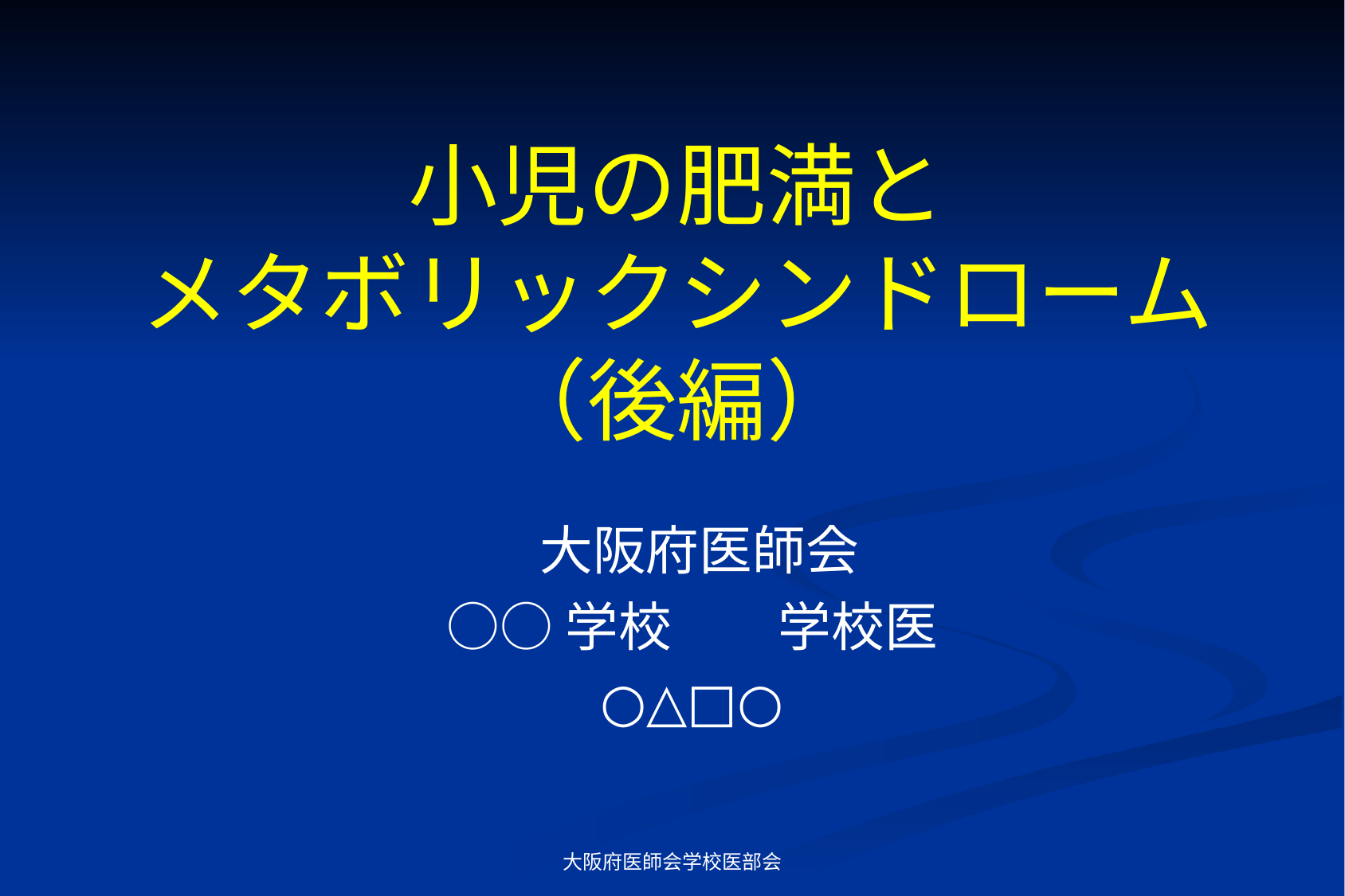

# 小児の肥満と メタボリックシンドローム （後編）
大阪府医師会
○○学校　　学校医
○△□○
大阪府医師会学校医部会